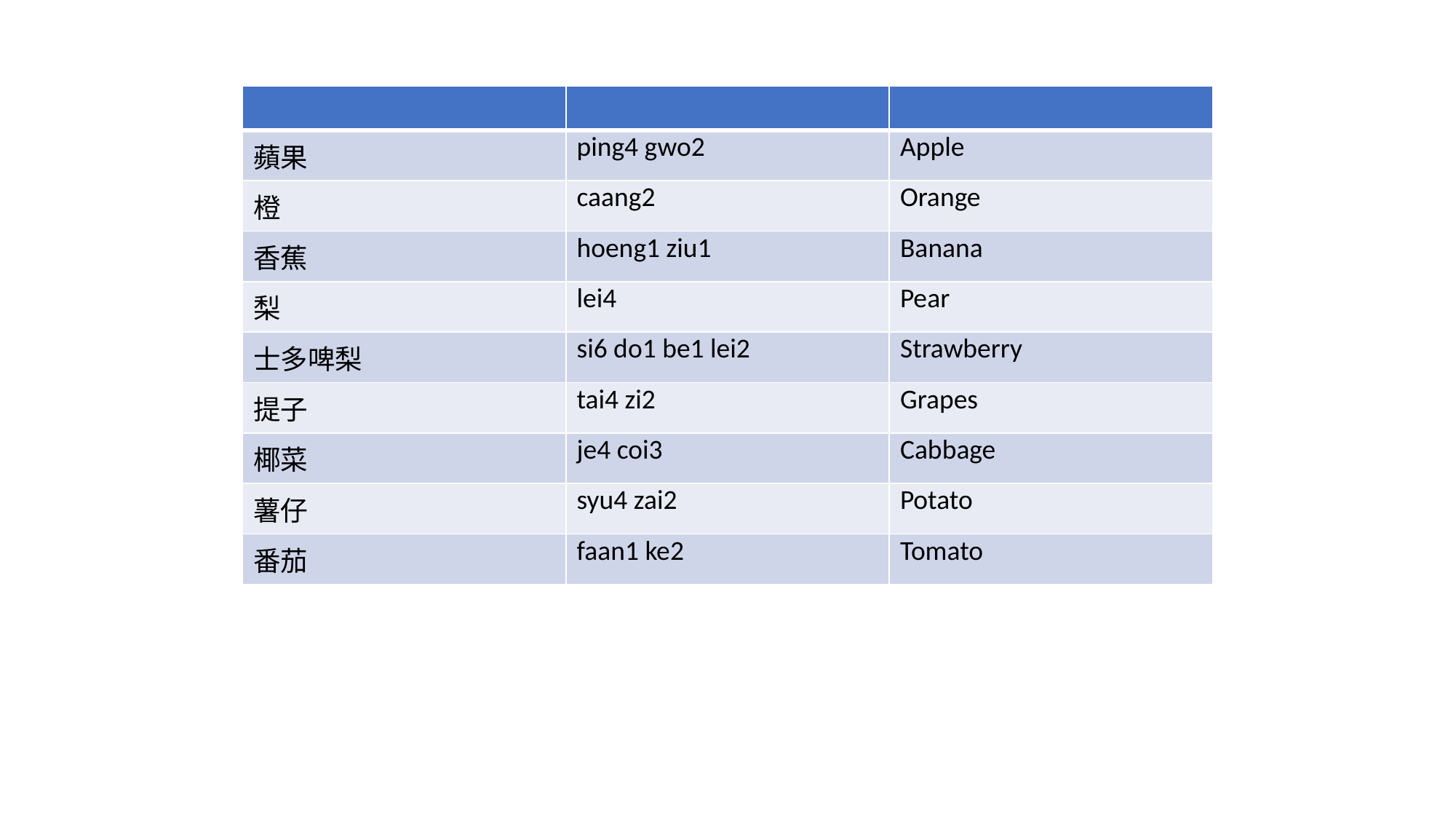

|  |  |  |
| --- | --- | --- |
| 蘋果 | ping4 gwo2 | Apple |
| 橙 | caang2 | Orange |
| 香蕉 | hoeng1 ziu1 | Banana |
| 梨 | lei4 | Pear |
| 士多啤梨 | si6 do1 be1 lei2 | Strawberry |
| 提子 | tai4 zi2 | Grapes |
| 椰菜 | je4 coi3 | Cabbage |
| 薯仔 | syu4 zai2 | Potato |
| 番茄 | faan1 ke2 | Tomato |